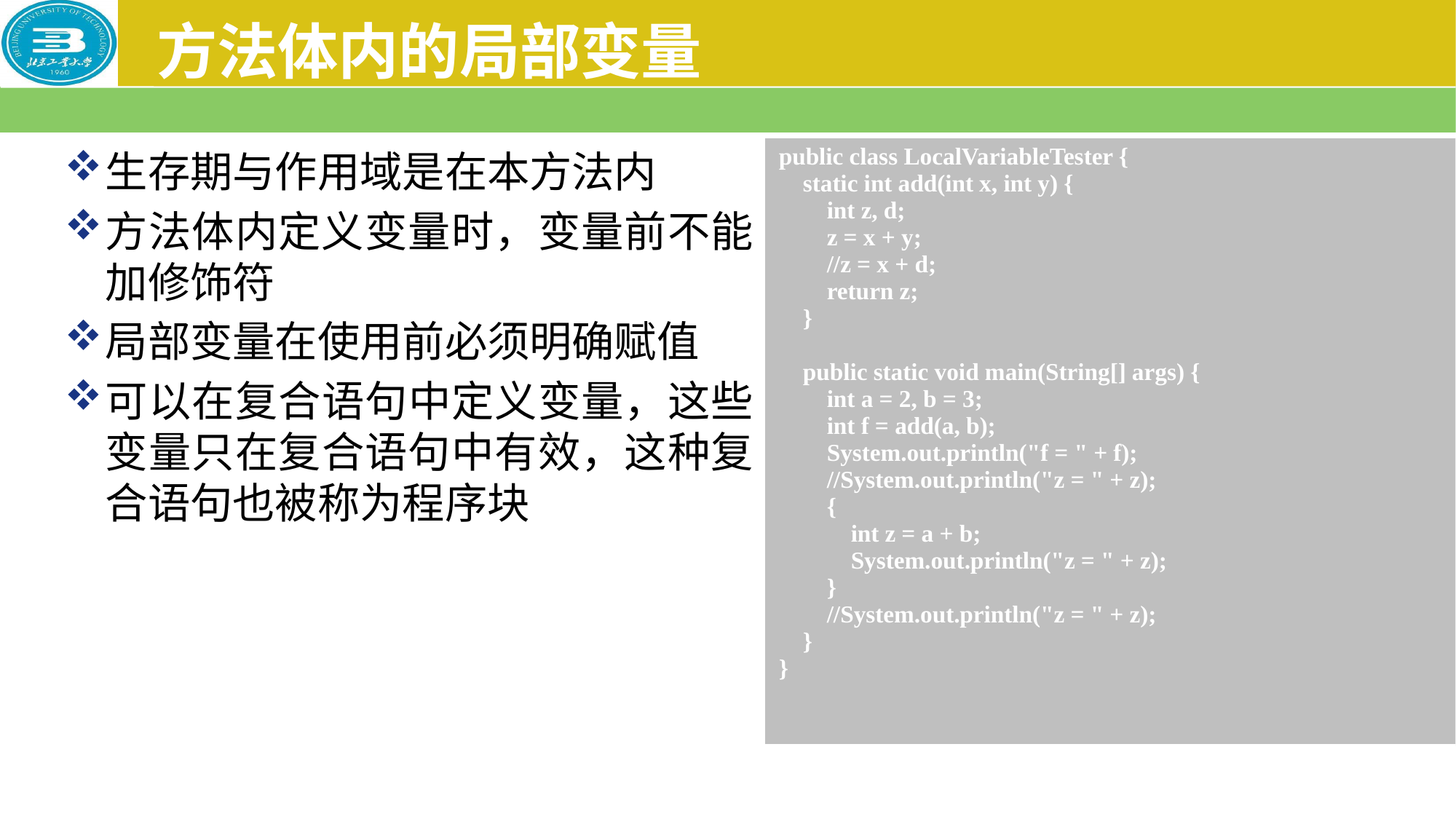

# 方法体内的局部变量
| public class LocalVariableTester { static int add(int x, int y) { int z, d; z = x + y; //z = x + d; return z; } public static void main(String[] args) { int a = 2, b = 3; int f = add(a, b); System.out.println("f = " + f); //System.out.println("z = " + z); { int z = a + b; System.out.println("z = " + z); } //System.out.println("z = " + z); } } |
| --- |
生存期与作用域是在本方法内
方法体内定义变量时，变量前不能加修饰符
局部变量在使用前必须明确赋值
可以在复合语句中定义变量，这些变量只在复合语句中有效，这种复合语句也被称为程序块